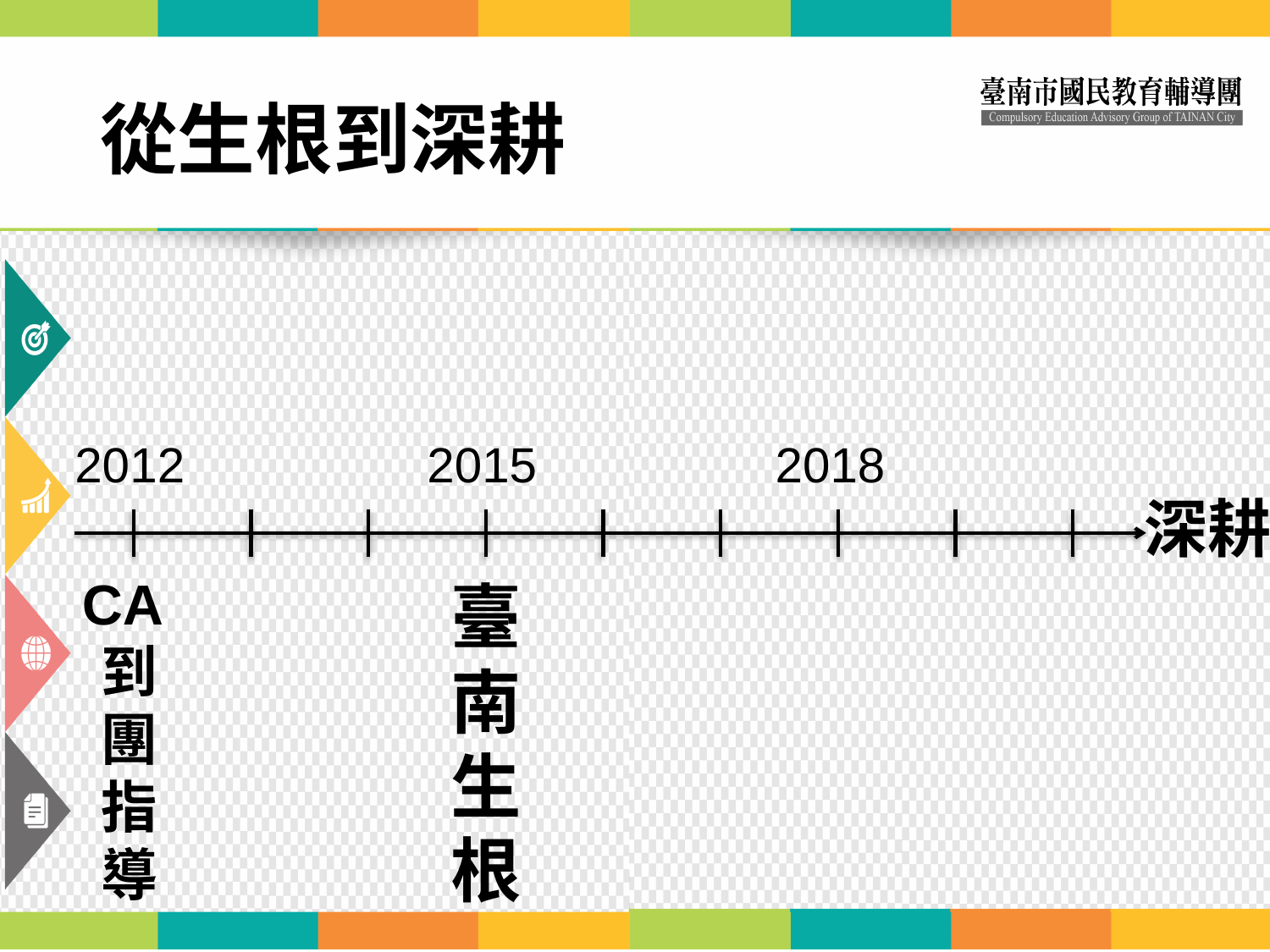

# 從生根到深耕
2012
CA到團指導
2015
2018
深耕
臺南生根